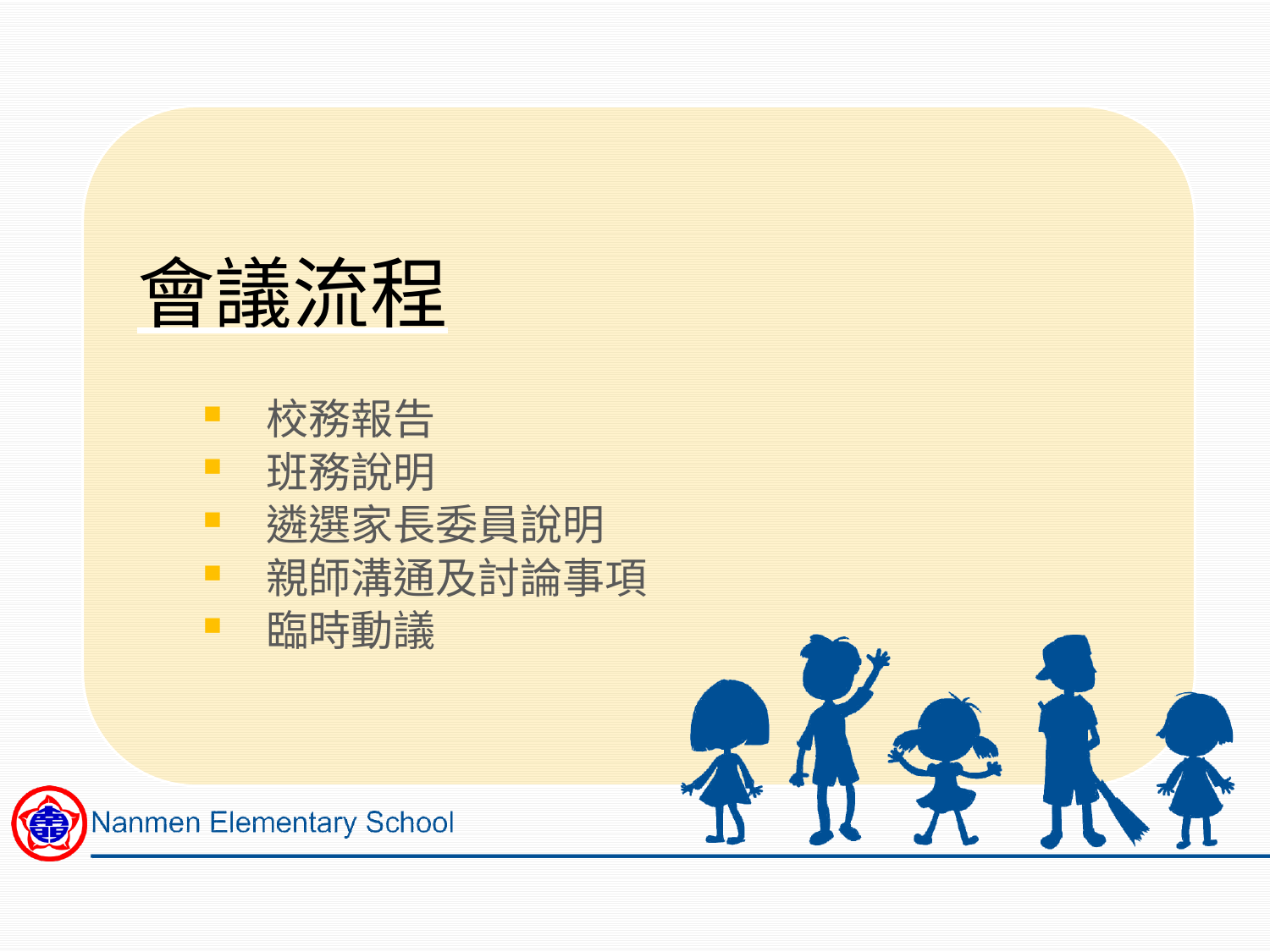

# 會議流程
校務報告
班務說明
遴選家長委員說明
親師溝通及討論事項
臨時動議